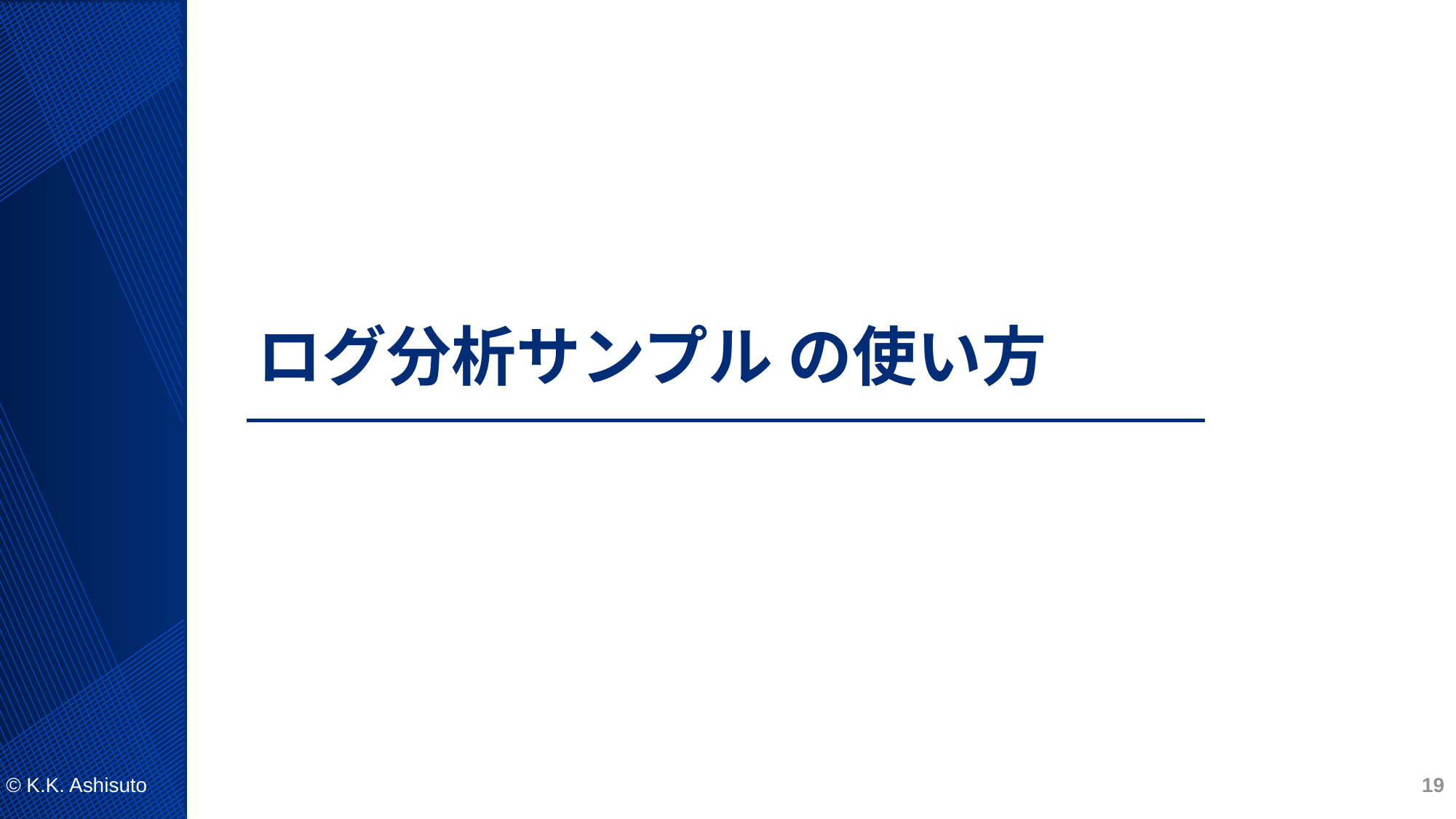

# ログ分析サンプル の使い方

© K.K. Ashisuto
19